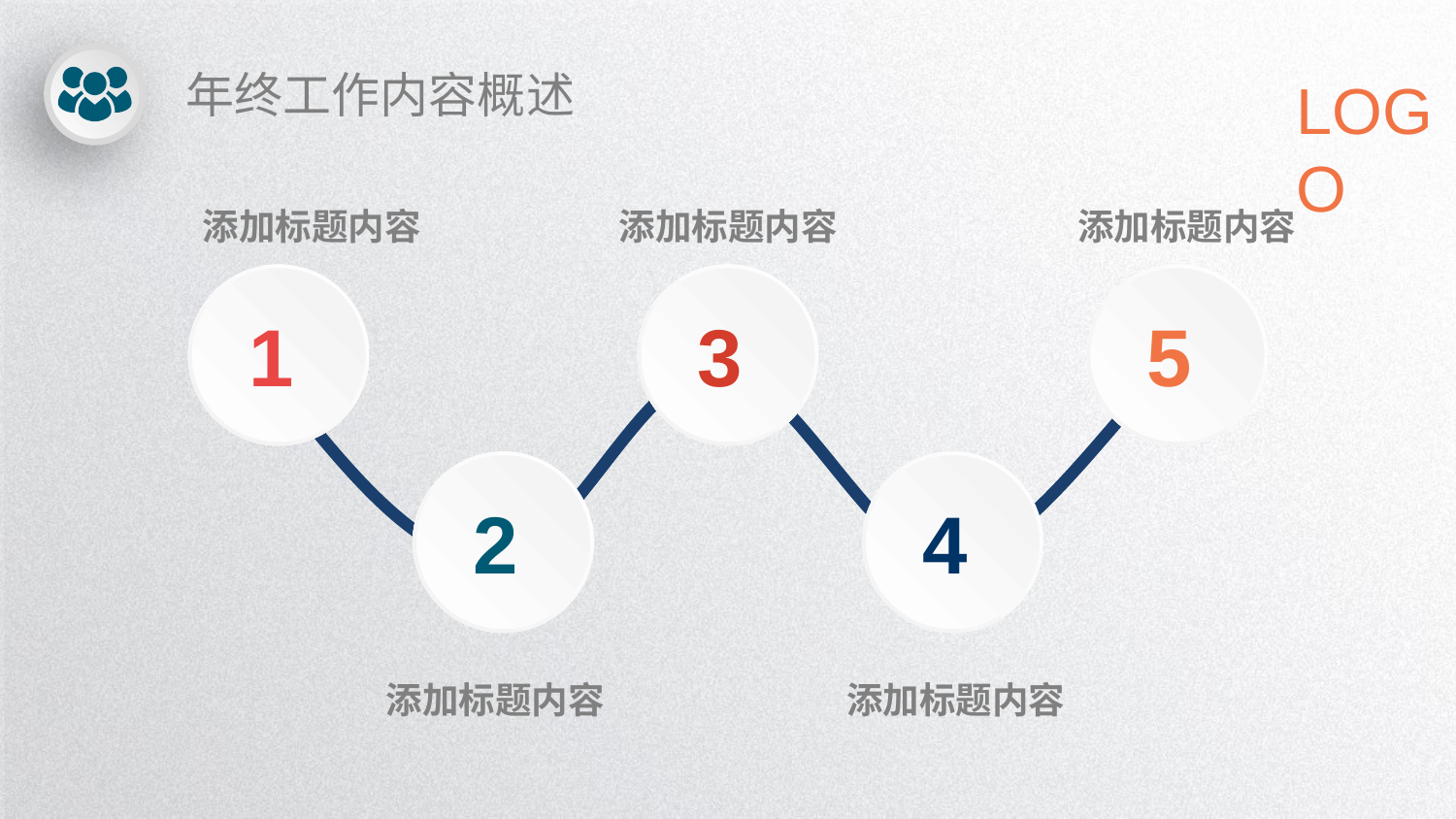

年终工作内容概述
LOGO
添加标题内容
添加标题内容
添加标题内容

1

3

5

2

4
添加标题内容
添加标题内容
PPT下载 http://www.1ppt.com/xiazai/